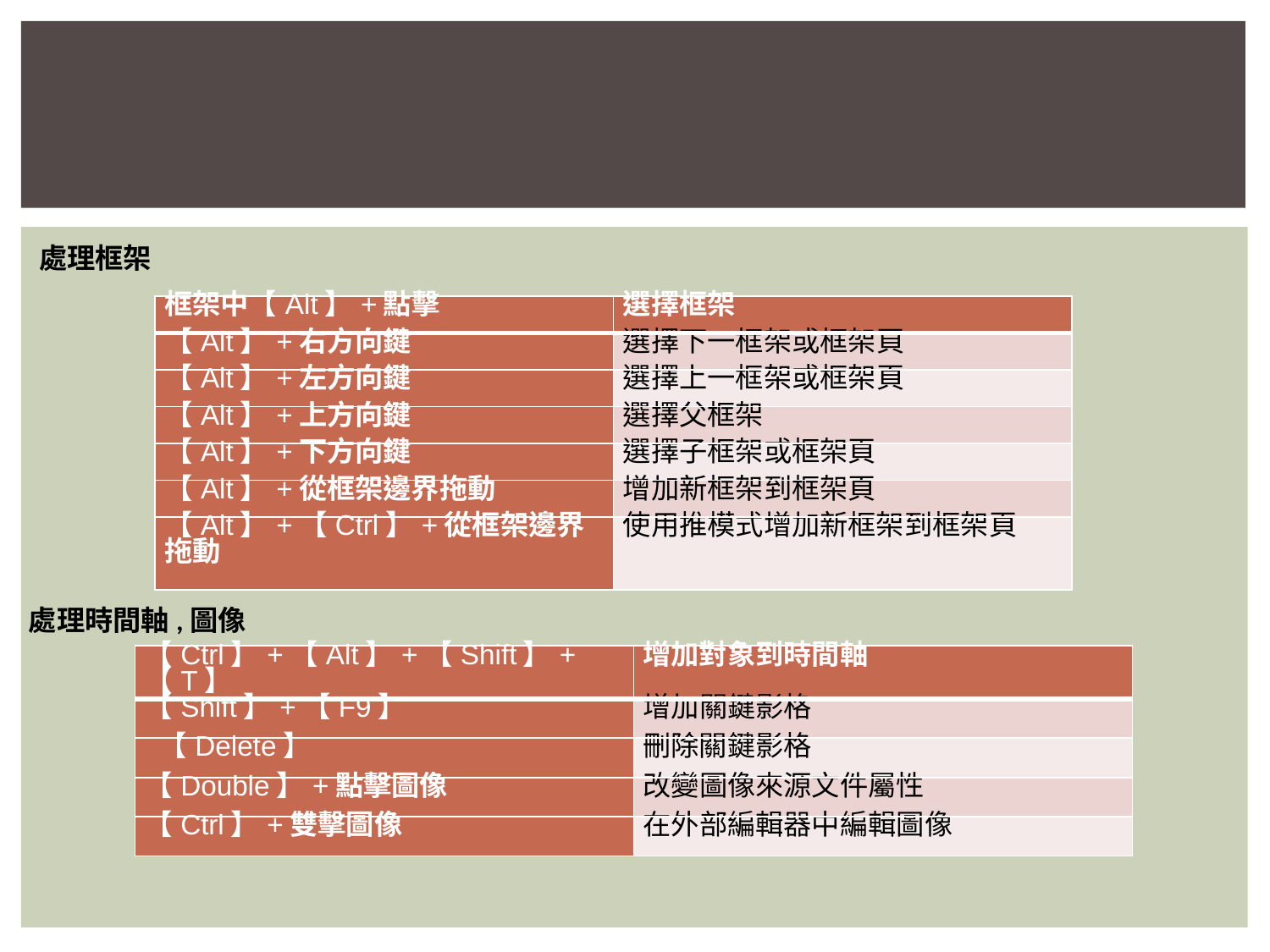

#
處理框架
| 框架中【Alt】+點擊 | 選擇框架 |
| --- | --- |
| 【Alt】+右方向鍵 | 選擇下一框架或框架頁 |
| 【Alt】+左方向鍵 | 選擇上一框架或框架頁 |
| 【Alt】+上方向鍵 | 選擇父框架 |
| 【Alt】+下方向鍵 | 選擇子框架或框架頁 |
| 【Alt】+從框架邊界拖動 | 增加新框架到框架頁 |
| 【Alt】+【Ctrl】+從框架邊界拖動 | 使用推模式增加新框架到框架頁 |
處理時間軸,圖像
| 【Ctrl】+【Alt】+【Shift】+【T】 | 增加對象到時間軸 |
| --- | --- |
| 【Shift】+【F9】 | 增加關鍵影格 |
| 【Delete】 | 刪除關鍵影格 |
| 【Double】+點擊圖像 | 改變圖像來源文件屬性 |
| 【Ctrl】+雙擊圖像 | 在外部編輯器中編輯圖像 |